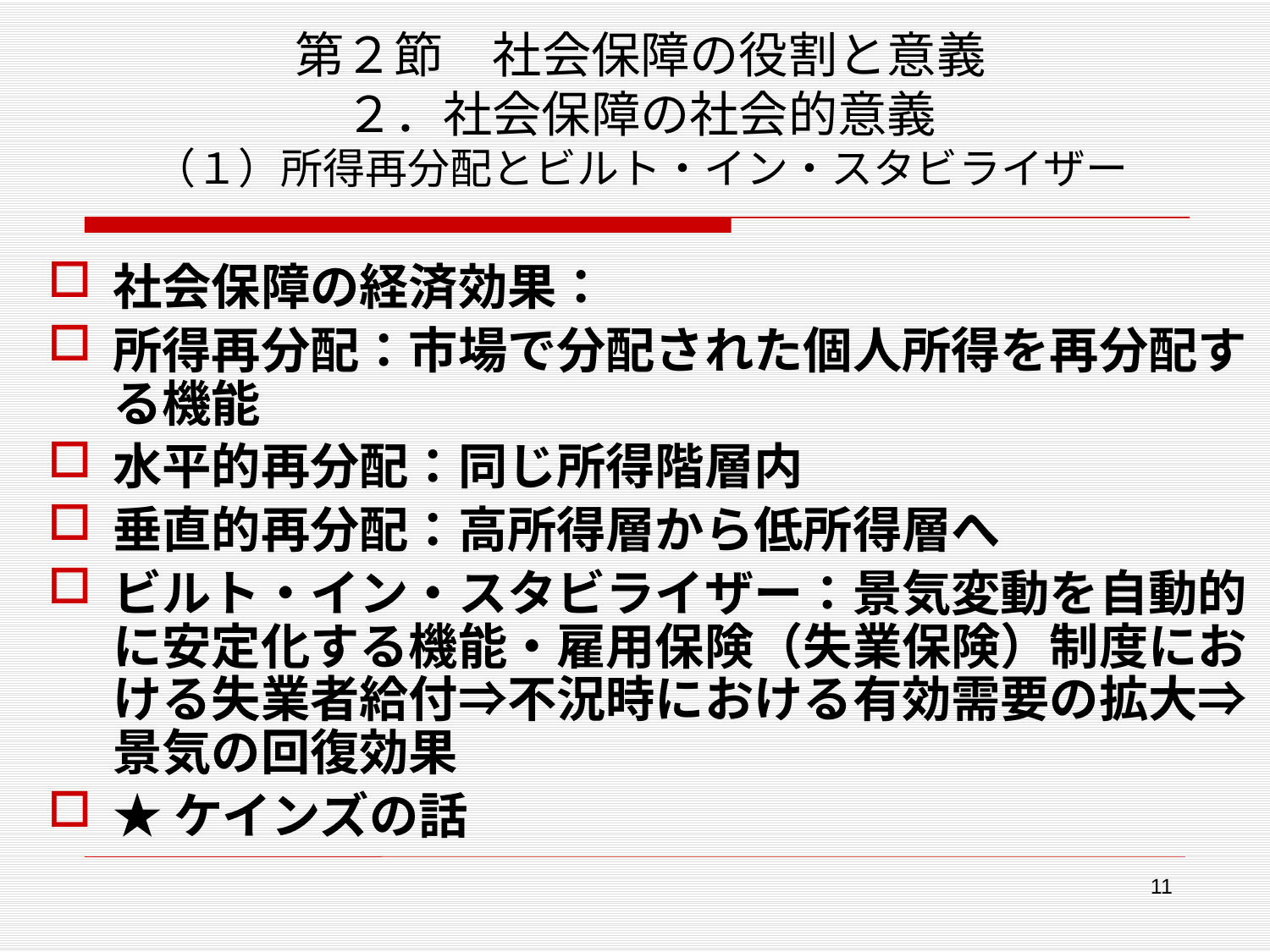

# 第２節　社会保障の役割と意義 ２．社会保障の社会的意義 （１）所得再分配とビルト・イン・スタビライザー
社会保障の経済効果：
所得再分配：市場で分配された個人所得を再分配する機能
水平的再分配：同じ所得階層内
垂直的再分配：高所得層から低所得層へ
ビルト・イン・スタビライザー：景気変動を自動的に安定化する機能・雇用保険（失業保険）制度における失業者給付⇒不況時における有効需要の拡大⇒景気の回復効果
★ケインズの話

11